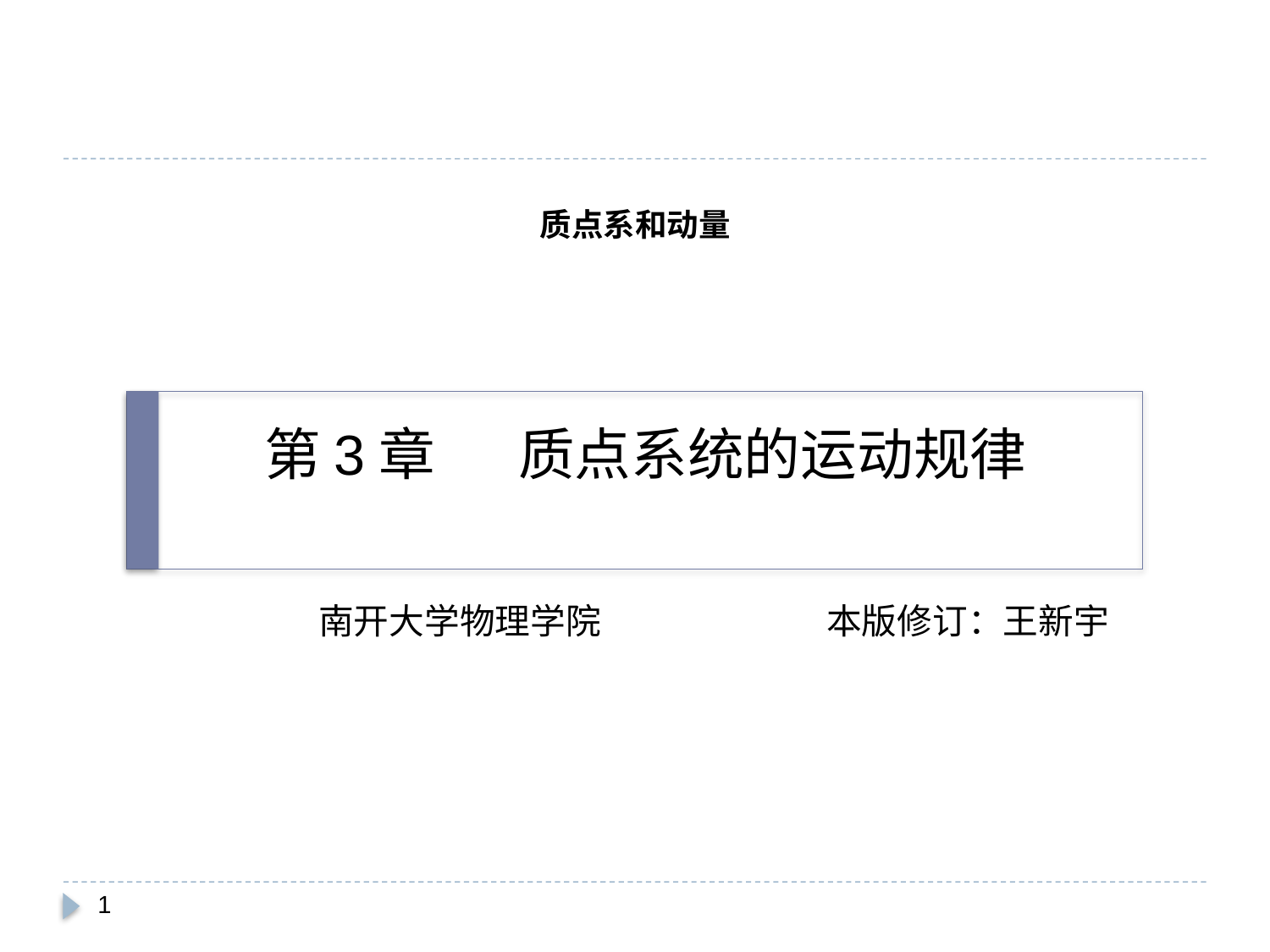

质点系和动量
# 第3章	质点系统的运动规律
南开大学物理学院		本版修订：王新宇
1